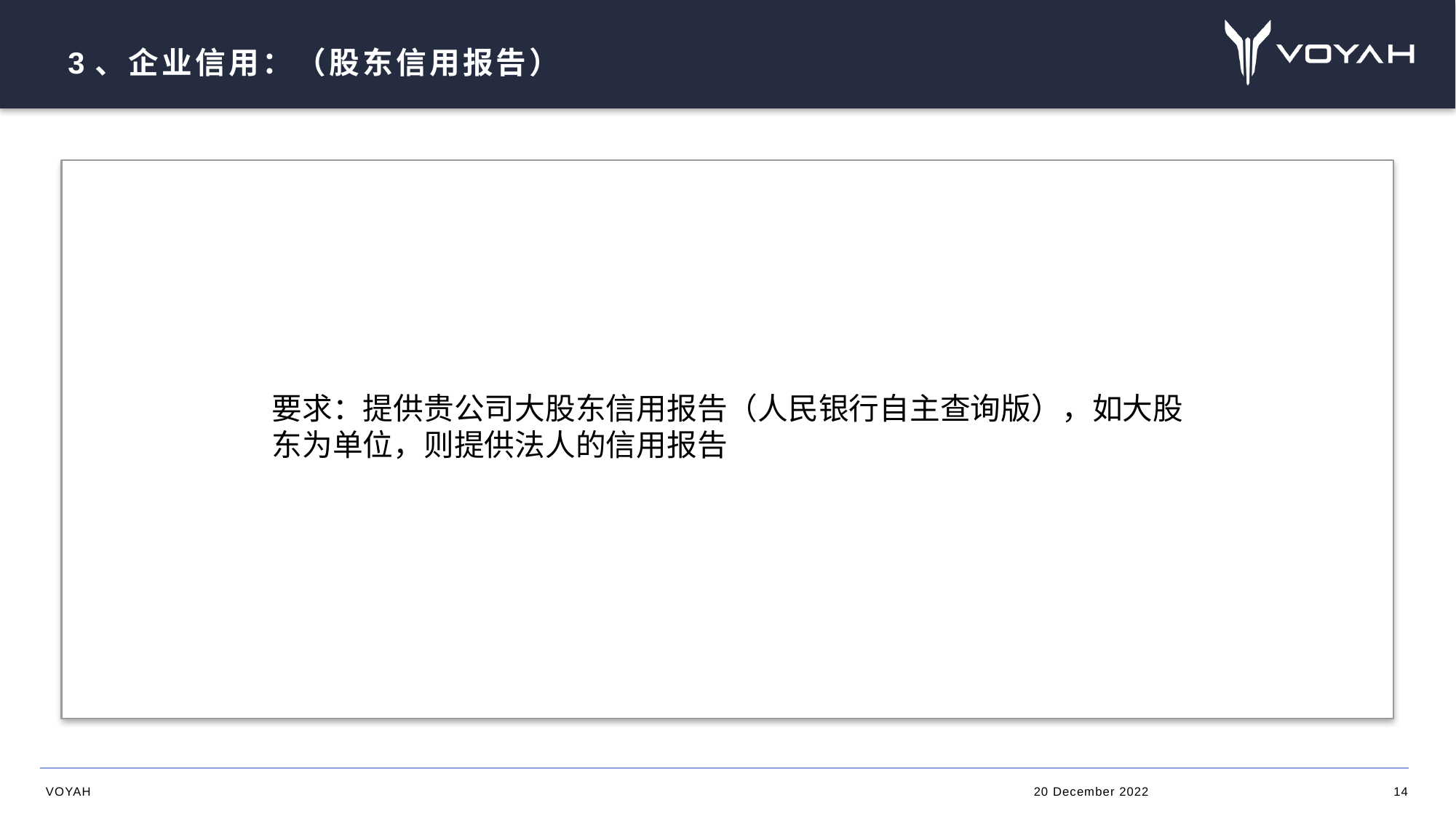

# 3、企业信用：（股东信用报告）

要求：提供贵公司大股东信用报告（人民银行自主查询版），如大股东为单位，则提供法人的信用报告